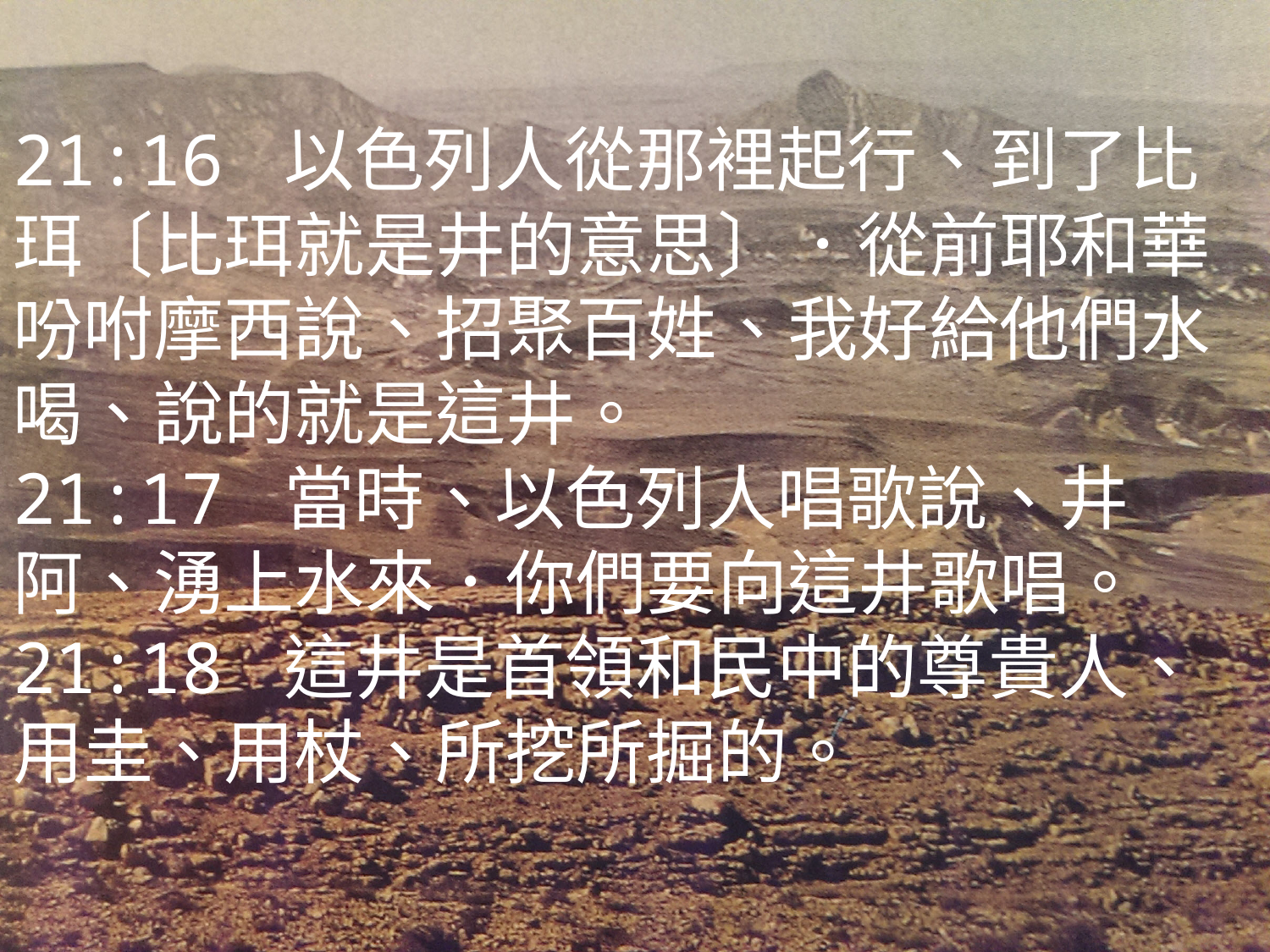

21:16 以色列人從那裡起行、到了比珥〔比珥就是井的意思〕．從前耶和華吩咐摩西說、招聚百姓、我好給他們水喝、說的就是這井。
21:17 當時、以色列人唱歌說、井阿、湧上水來．你們要向這井歌唱。
21:18 這井是首領和民中的尊貴人、用圭、用杖、所挖所掘的。